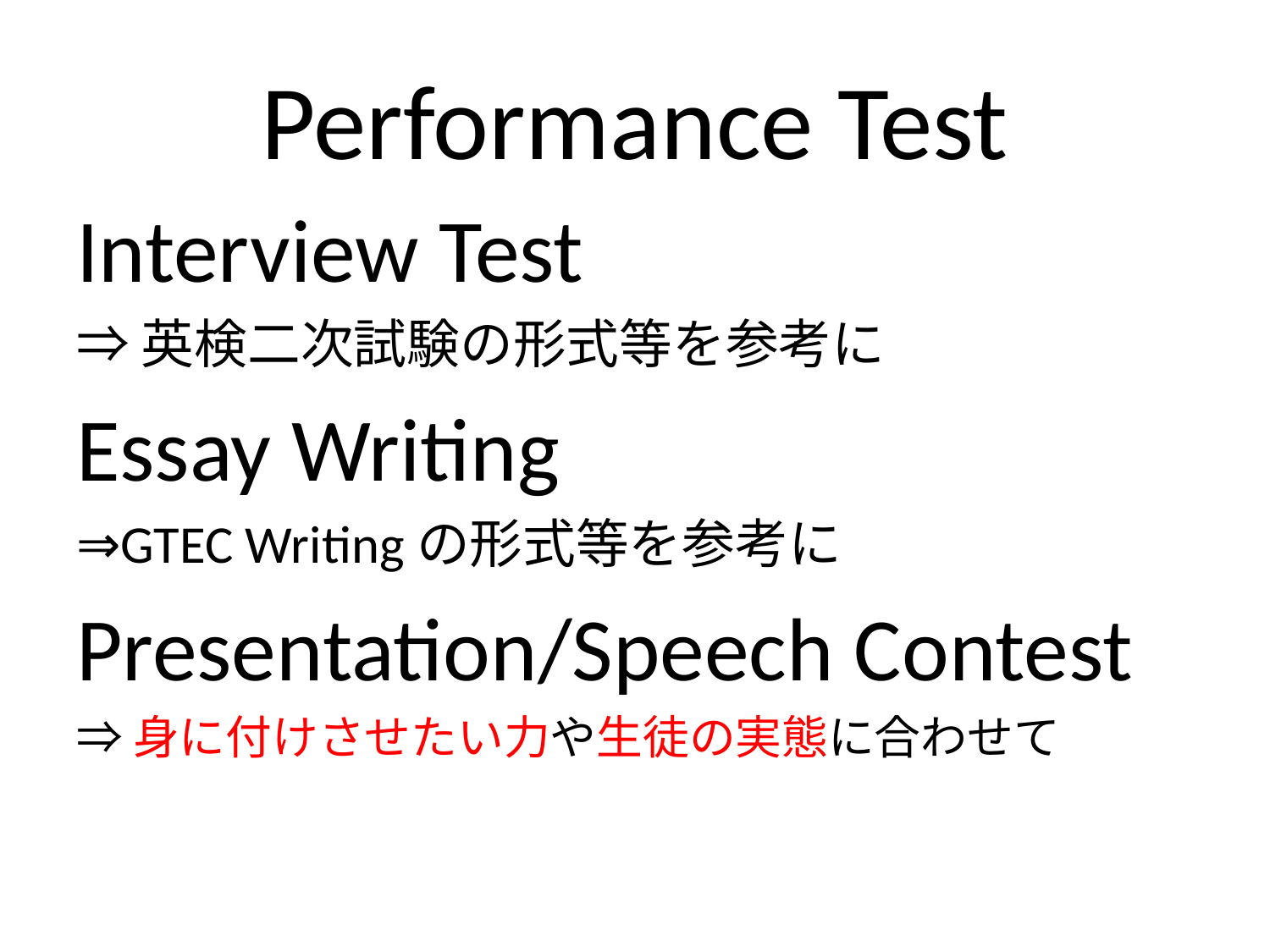

# Performance Test
Interview Test
⇒英検二次試験の形式等を参考に験を参
Essay Writing
⇒GTEC Writingの形式等を参考に
Presentation/Speech Contest
⇒身に付けさせたい力や生徒の実態に合わせて